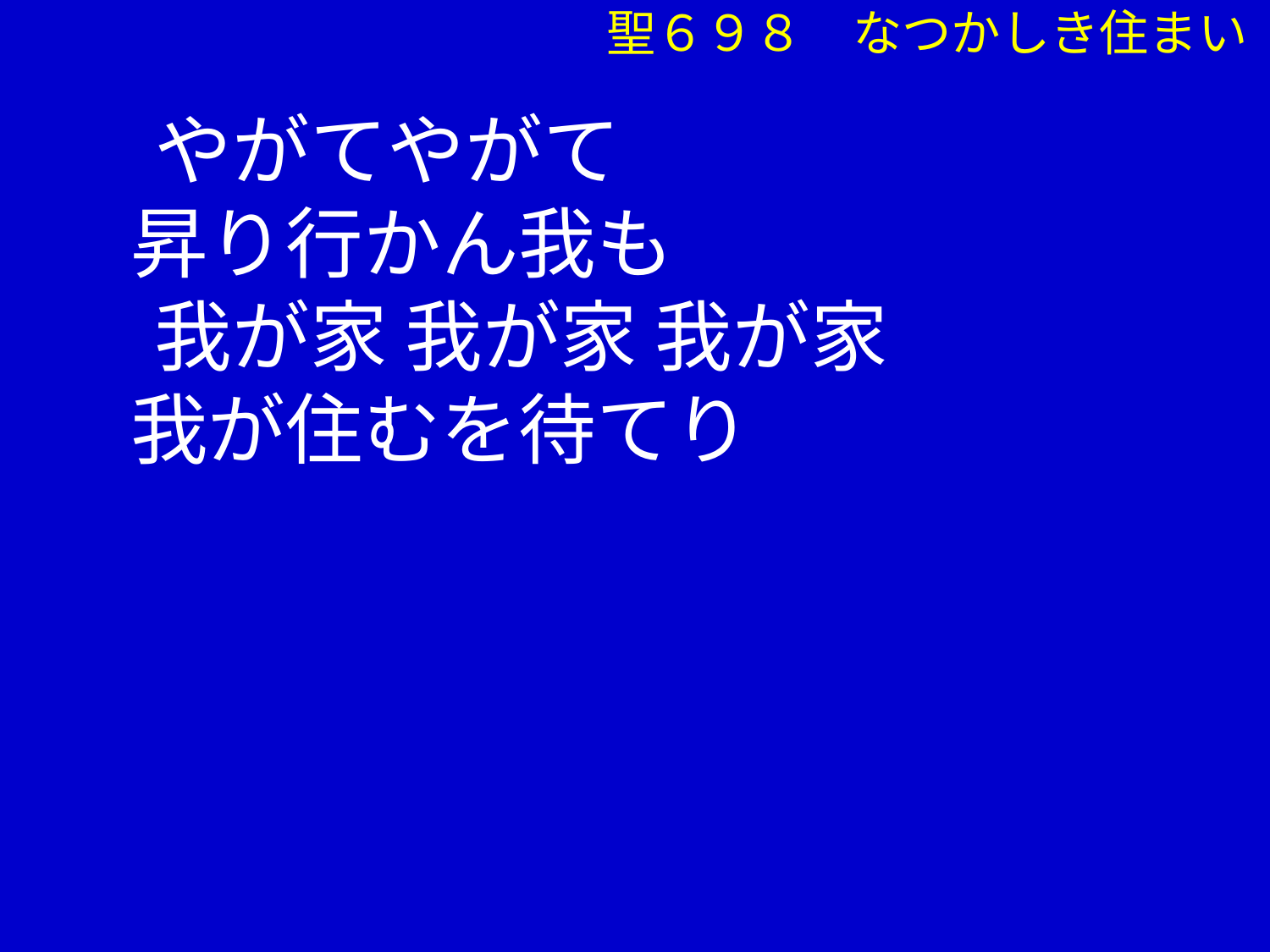

やがてやがて
    昇り行かん我も
　  我が家 我が家 我が家
    我が住むを待てり

聖６９８　なつかしき住まい